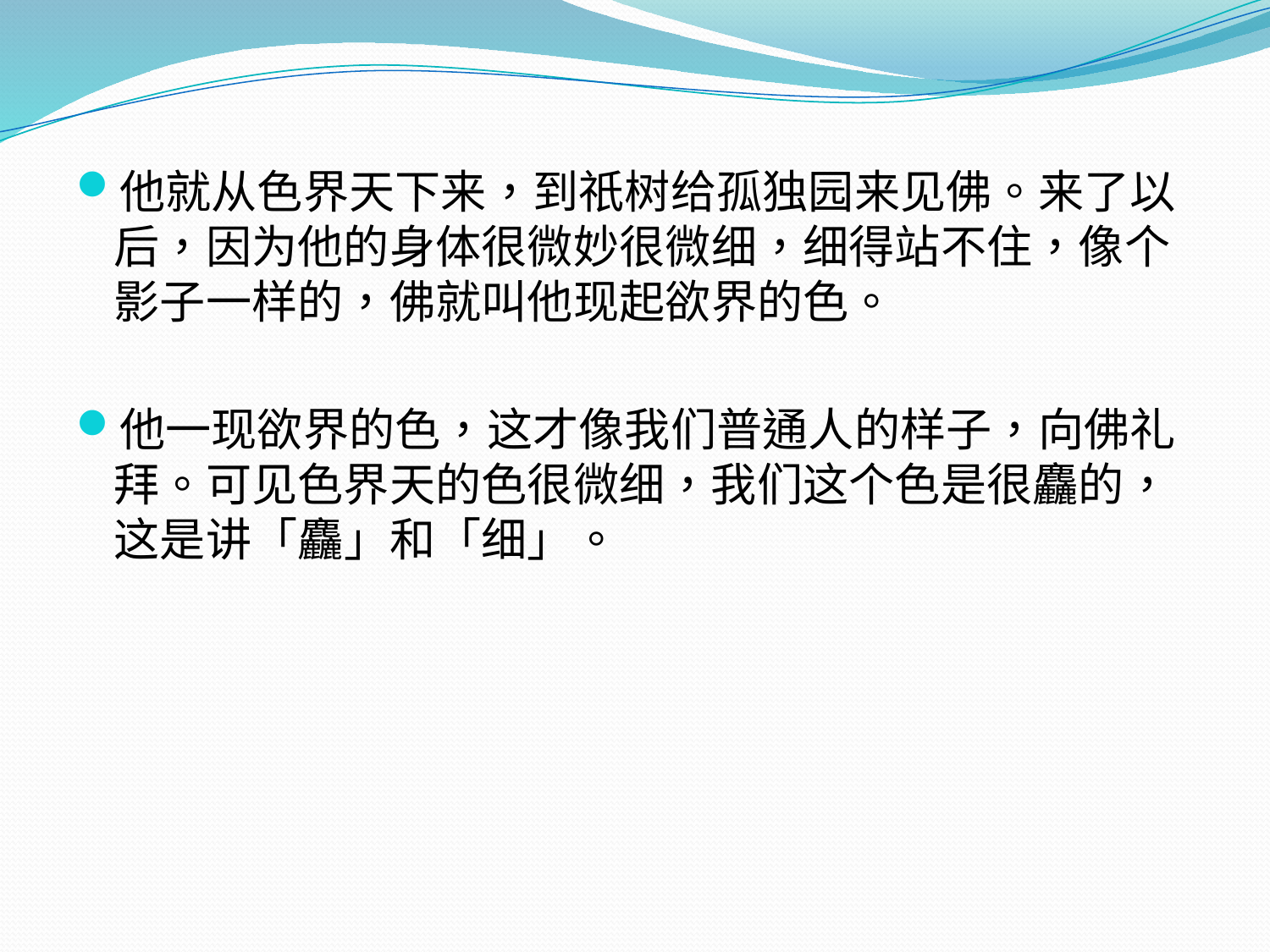

他就从色界天下来，到祇树给孤独园来见佛。来了以后，因为他的身体很微妙很微细，细得站不住，像个影子一样的，佛就叫他现起欲界的色。

他一现欲界的色，这才像我们普通人的样子，向佛礼拜。可见色界天的色很微细，我们这个色是很麤的，这是讲「麤」和「细」。